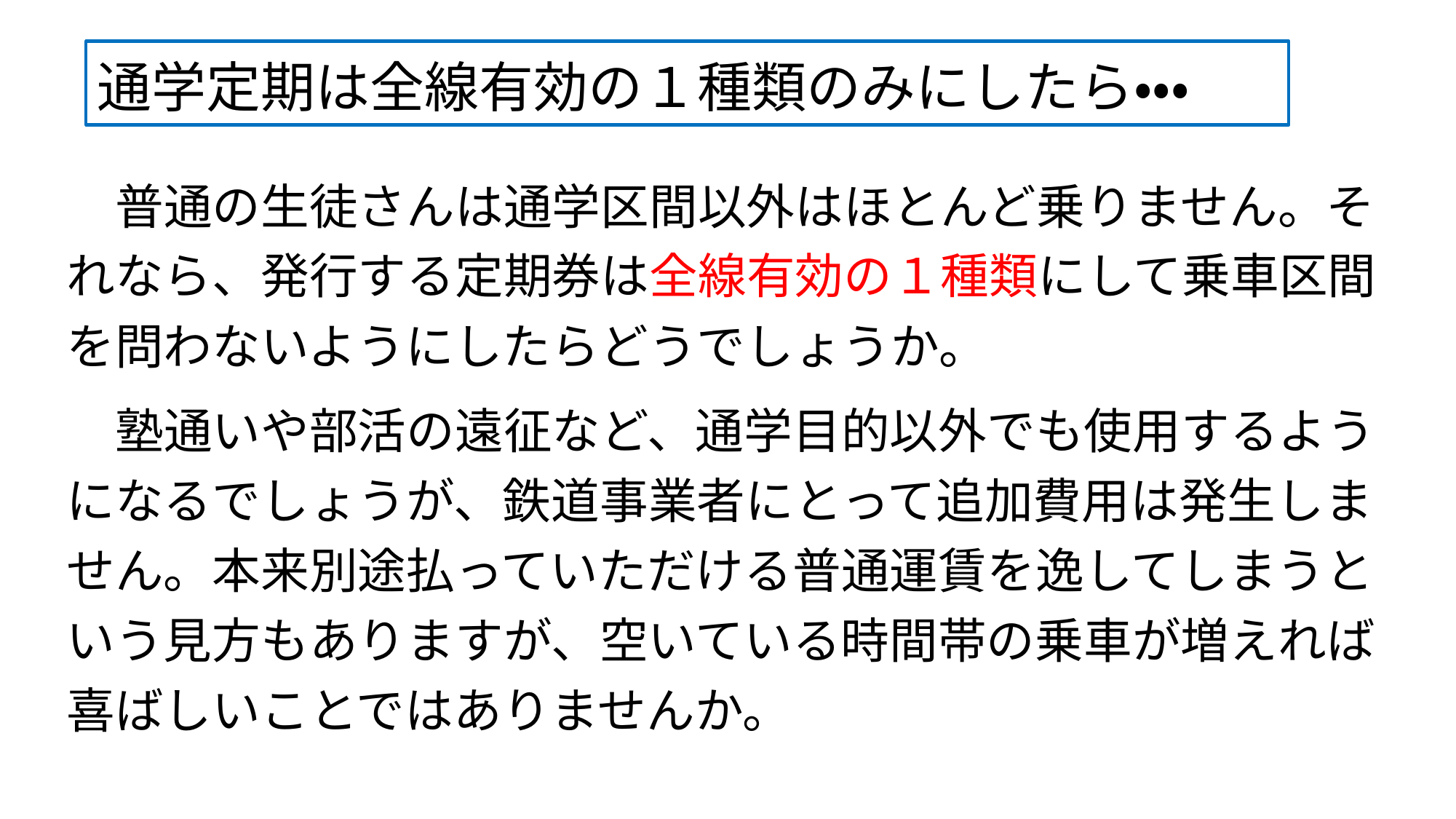

# 通学定期は全線有効の１種類のみにしたら・・・
　普通の生徒さんは通学区間以外はほとんど乗りません。それなら、発行する定期券は全線有効の１種類にして乗車区間を問わないようにしたらどうでしょうか。
　塾通いや部活の遠征など、通学目的以外でも使用するようになるでしょうが、鉄道事業者にとって追加費用は発生しません。本来別途払っていただける普通運賃を逸してしまうという見方もありますが、空いている時間帯の乗車が増えれば喜ばしいことではありませんか。